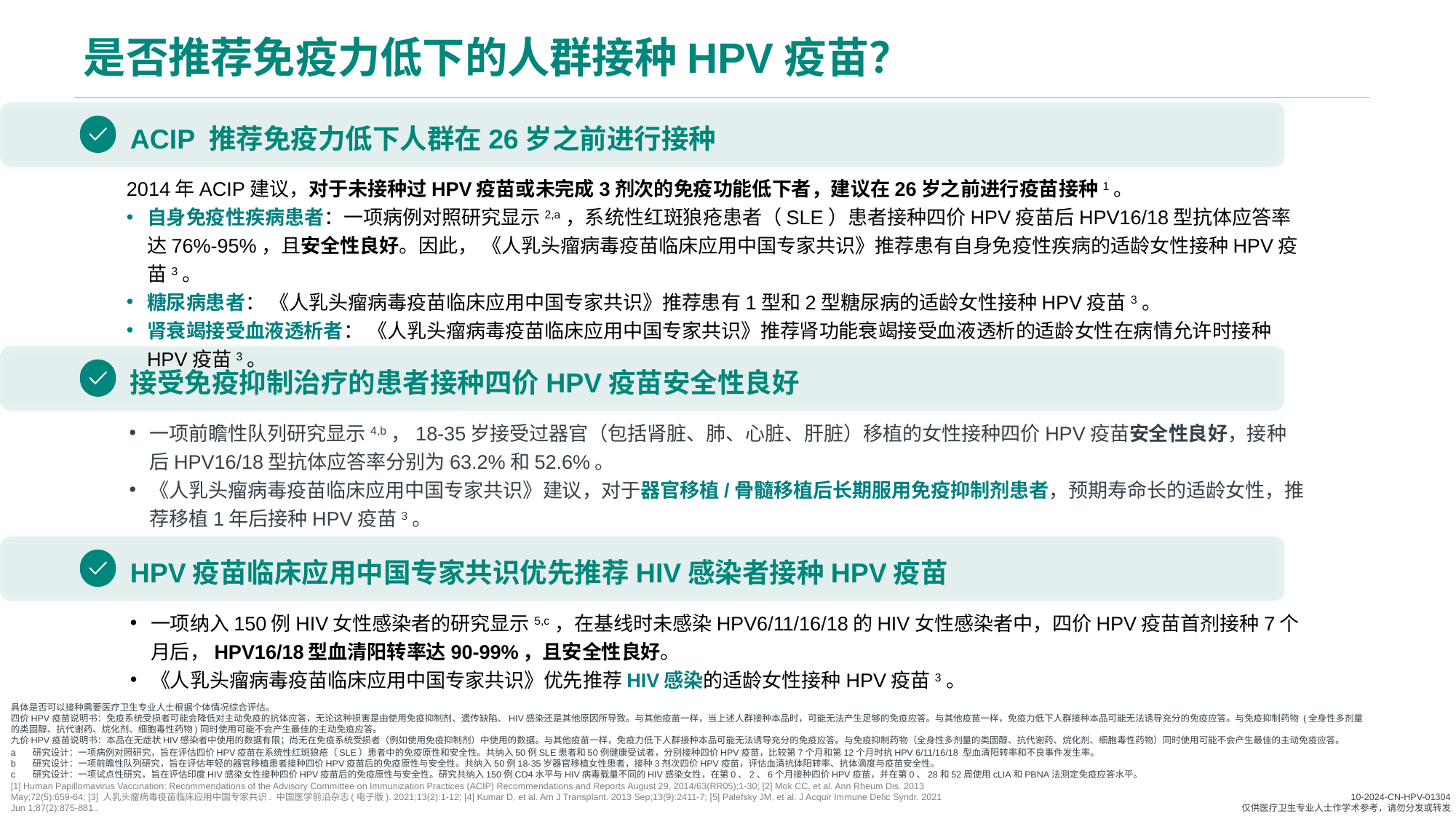

# 是否推荐免疫力低下的人群接种HPV疫苗？

ACIP 推荐免疫力低下人群在26岁之前进行接种

2014年ACIP建议，对于未接种过HPV疫苗或未完成3剂次的免疫功能低下者，建议在26岁之前进行疫苗接种1。
自身免疫性疾病患者：一项病例对照研究显示2,a，系统性红斑狼疮患者（SLE）患者接种四价HPV疫苗后HPV16/18型抗体应答率达76%-95%，且安全性良好。因此， 《人乳头瘤病毒疫苗临床应用中国专家共识》推荐患有自身免疫性疾病的适龄女性接种HPV疫苗3。
糖尿病患者： 《人乳头瘤病毒疫苗临床应用中国专家共识》推荐患有1型和2型糖尿病的适龄女性接种HPV疫苗3。
肾衰竭接受血液透析者： 《人乳头瘤病毒疫苗临床应用中国专家共识》推荐肾功能衰竭接受血液透析的适龄女性在病情允许时接种HPV疫苗3。

接受免疫抑制治疗的患者接种四价HPV疫苗安全性良好

一项前瞻性队列研究显示4,b，18-35岁接受过器官（包括肾脏、肺、心脏、肝脏）移植的女性接种四价HPV疫苗安全性良好，接种后HPV16/18型抗体应答率分别为63.2%和52.6%。
《人乳头瘤病毒疫苗临床应用中国专家共识》建议，对于器官移植/骨髓移植后长期服用免疫抑制剂患者，预期寿命长的适龄女性，推荐移植1年后接种HPV疫苗3。

HPV疫苗临床应用中国专家共识优先推荐HIV感染者接种HPV疫苗

一项纳入150例HIV女性感染者的研究显示5,c，在基线时未感染HPV6/11/16/18的HIV女性感染者中，四价HPV疫苗首剂接种7个月后，HPV16/18型血清阳转率达90-99%，且安全性良好。
《人乳头瘤病毒疫苗临床应用中国专家共识》优先推荐HIV感染的适龄女性接种HPV疫苗3。
具体是否可以接种需要医疗卫生专业人士根据个体情况综合评估。
四价HPV疫苗说明书：免疫系统受损者可能会降低对主动免疫的抗体应答，无论这种损害是由使用免疫抑制剂、遗传缺陷、HIV感染还是其他原因所导致。与其他疫苗一样，当上述人群接种本品时，可能无法产生足够的免疫应答。与其他疫苗一样，免疫力低下人群接种本品可能无法诱导充分的免疫应答。与免疫抑制药物 (全身性多剂量的类固醇、抗代谢药、烷化剂、细胞毒性药物)同时使用可能不会产生最佳的主动免疫应答。
九价HPV疫苗说明书：本品在无症状HIV感染者中使用的数据有限；尚无在免疫系统受损者（例如使用免疫抑制剂）中使用的数据。与其他疫苗一样，免疫力低下人群接种本品可能无法诱导充分的免疫应答。与免疫抑制药物（全身性多剂量的类固醇、抗代谢药、烷化剂、细胞毒性药物）同时使用可能不会产生最佳的主动免疫应答。
a 	研究设计：一项病例对照研究，旨在评估四价HPV疫苗在系统性红斑狼疮（SLE）患者中的免疫原性和安全性。共纳入50例SLE患者和50例健康受试者，分别接种四价HPV疫苗，比较第7个月和第12个月时抗HPV 6/11/16/18 型血清阳转率和不良事件发生率。
b 	研究设计：一项前瞻性队列研究，旨在评估年轻的器官移植患者接种四价HPV疫苗后的免疫原性与安全性。共纳入50例18-35岁器官移植女性患者，接种3剂次四价HPV疫苗，评估血清抗体阳转率、抗体滴度与疫苗安全性。
c	研究设计：一项试点性研究，旨在评估印度HIV感染女性接种四价HPV疫苗后的免疫原性与安全性。研究共纳入150例CD4水平与HIV病毒载量不同的HIV感染女性，在第0、2、6个月接种四价HPV疫苗，并在第0、28和52周使用cLIA和PBNA法测定免疫应答水平。
[1] Human Papillomavirus Vaccination: Recommendations of the Advisory Committee on Immunization Practices (ACIP) Recommendations and Reports August 29, 2014/63(RR05);1-30; [2] Mok CC, et al. Ann Rheum Dis. 2013 May;72(5):659-64; [3] 人乳头瘤病毒疫苗临床应用中国专家共识. 中国医学前沿杂志(电子版). 2021;13(2):1-12; [4] Kumar D, et al. Am J Transplant. 2013 Sep;13(9):2411-7; [5] Palefsky JM, et al. J Acquir Immune Defic Syndr. 2021 Jun 1;87(2):875-881..